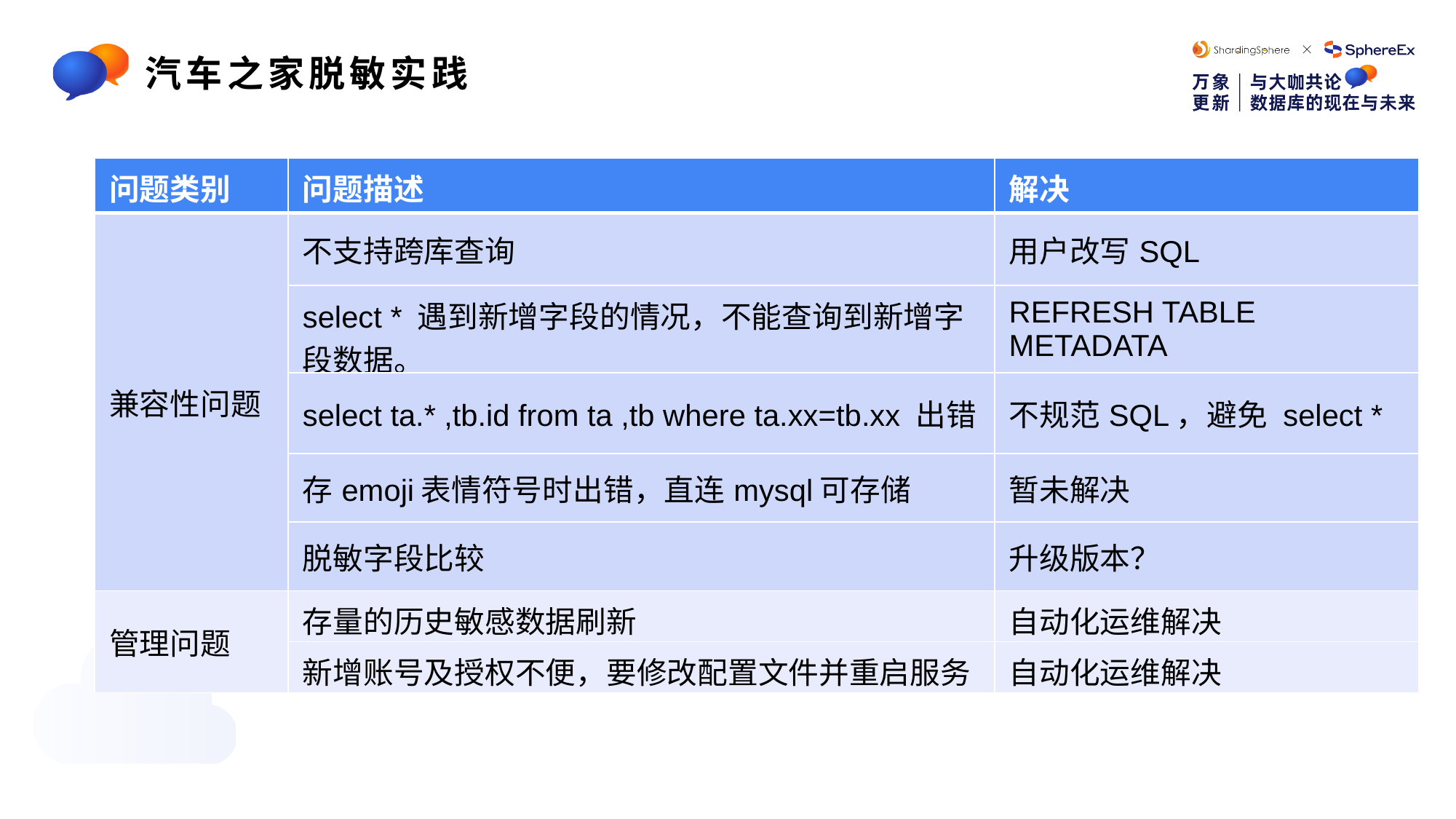

e7d195523061f1c0c2b73831c94a3edc981f60e396d3e182073EE1468018468A7F192AE5E5CD515B6C3125F8AF6E4EE646174E8CF0B46FD19828DCE8CDA3B3A044A74F0E769C5FA8CB87AB6FC303C8BA3785FAC64AF5424764E128FECAE4CC727650C04623638EBB0E38E204334561D5C6A1F0CAD760F6FBB7D9E209A4CCD06739B0CBDF42479AA5F56606813F7B2771
汽车之家脱敏实践
| 问题类别 | 问题描述 | 解决 |
| --- | --- | --- |
| 兼容性问题 | 不支持跨库查询 | 用户改写SQL |
| 2 | select \* 遇到新增字段的情况，不能查询到新增字段数据。 | REFRESH TABLE METADATA |
| 3 | select ta.\* ,tb.id from ta ,tb where ta.xx=tb.xx 出错 | 不规范SQL，避免 select \* |
|  | 存emoji表情符号时出错，直连mysql可存储 | 暂未解决 |
|  | 脱敏字段比较 | 升级版本？ |
| 管理问题 | 存量的历史敏感数据刷新 | 自动化运维解决 |
| 5 | 新增账号及授权不便，要修改配置文件并重启服务 | 自动化运维解决 |